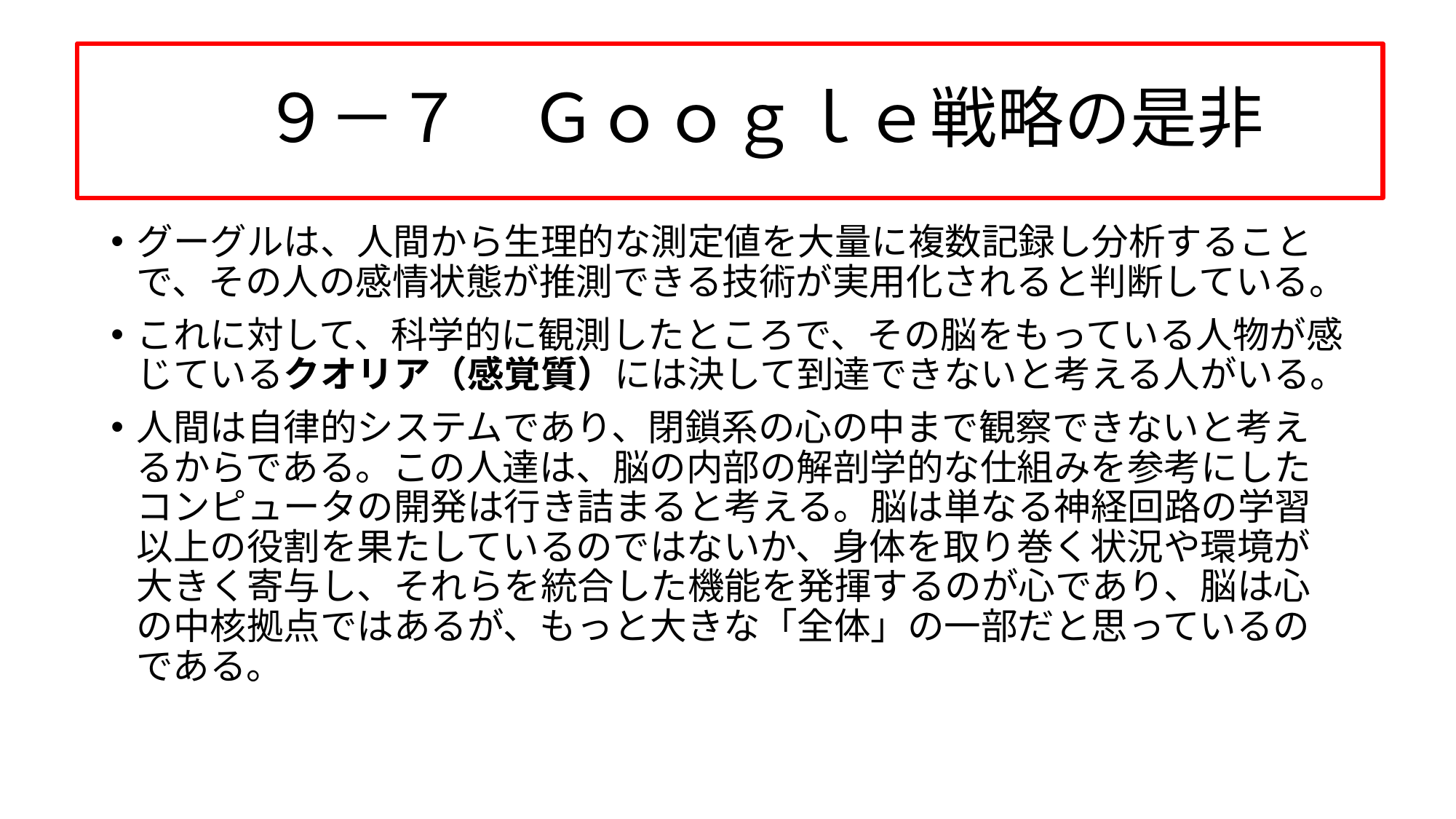

# ９－７　Ｇｏｏｇｌｅ戦略の是非
グーグルは、人間から生理的な測定値を大量に複数記録し分析することで、その人の感情状態が推測できる技術が実用化されると判断している。
これに対して、科学的に観測したところで、その脳をもっている人物が感じているクオリア（感覚質）には決して到達できないと考える人がいる。
人間は自律的システムであり、閉鎖系の心の中まで観察できないと考えるからである。この人達は、脳の内部の解剖学的な仕組みを参考にしたコンピュータの開発は行き詰まると考える。脳は単なる神経回路の学習以上の役割を果たしているのではないか、身体を取り巻く状況や環境が大きく寄与し、それらを統合した機能を発揮するのが心であり、脳は心の中核拠点ではあるが、もっと大きな「全体」の一部だと思っているのである。